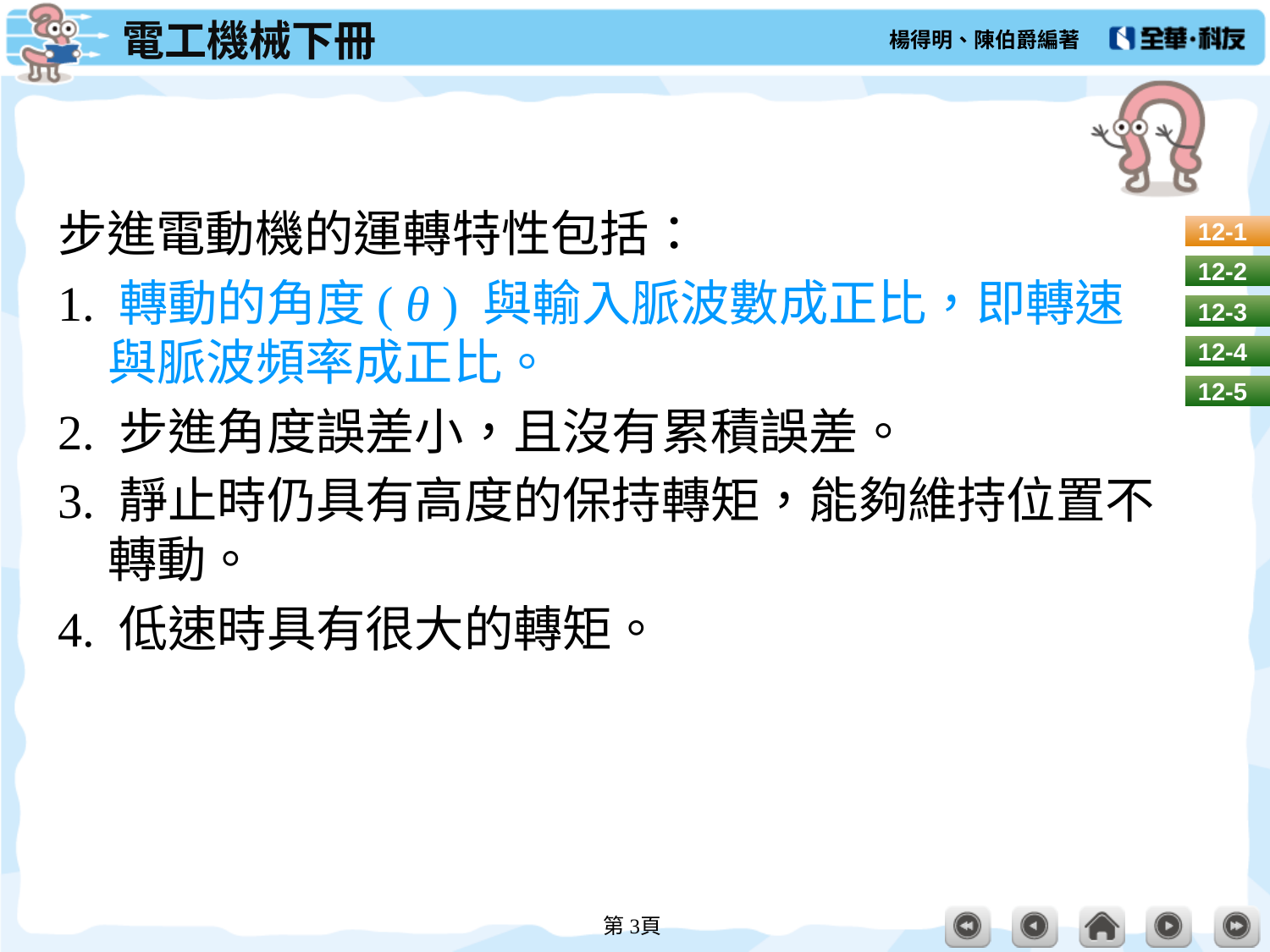

#
步進電動機的運轉特性包括：
1. 轉動的角度( θ ) 與輸入脈波數成正比，即轉速與脈波頻率成正比。
2. 步進角度誤差小，且沒有累積誤差。
3. 靜止時仍具有高度的保持轉矩，能夠維持位置不轉動。
4. 低速時具有很大的轉矩。